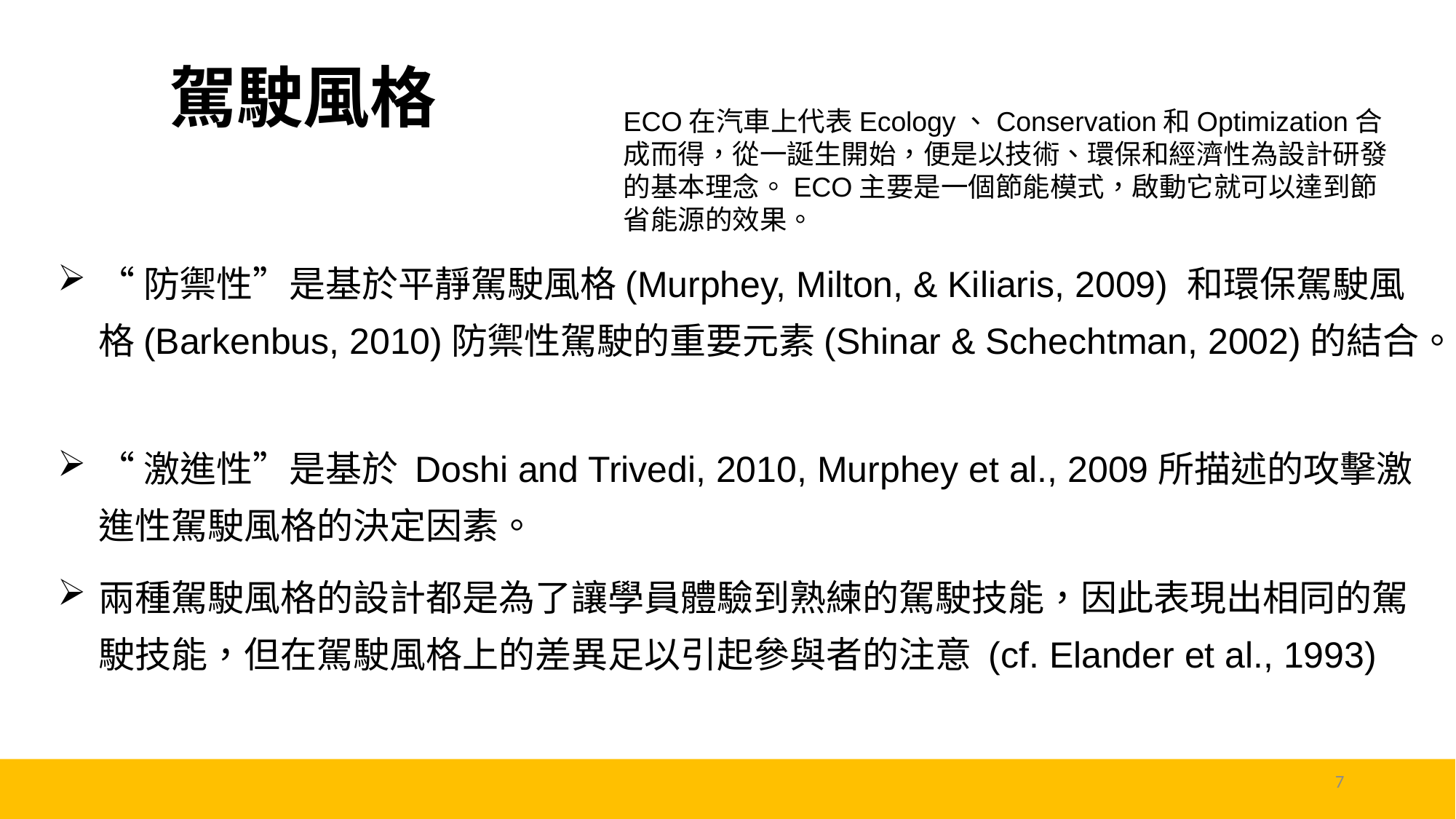

# 駕駛風格
ECO在汽車上代表Ecology、Conservation和Optimization合成而得，從一誕生開始，便是以技術、環保和經濟性為設計研發的基本理念。ECO主要是一個節能模式，啟動它就可以達到節省能源的效果。
“防禦性”是基於平靜駕駛風格(Murphey, Milton, & Kiliaris, 2009) 和環保駕駛風格(Barkenbus, 2010)防禦性駕駛的重要元素(Shinar & Schechtman, 2002)的結合。
“激進性”是基於 Doshi and Trivedi, 2010, Murphey et al., 2009所描述的攻擊激進性駕駛風格的決定因素。
兩種駕駛風格的設計都是為了讓學員體驗到熟練的駕駛技能，因此表現出相同的駕駛技能，但在駕駛風格上的差異足以引起參與者的注意 (cf. Elander et al., 1993)

7